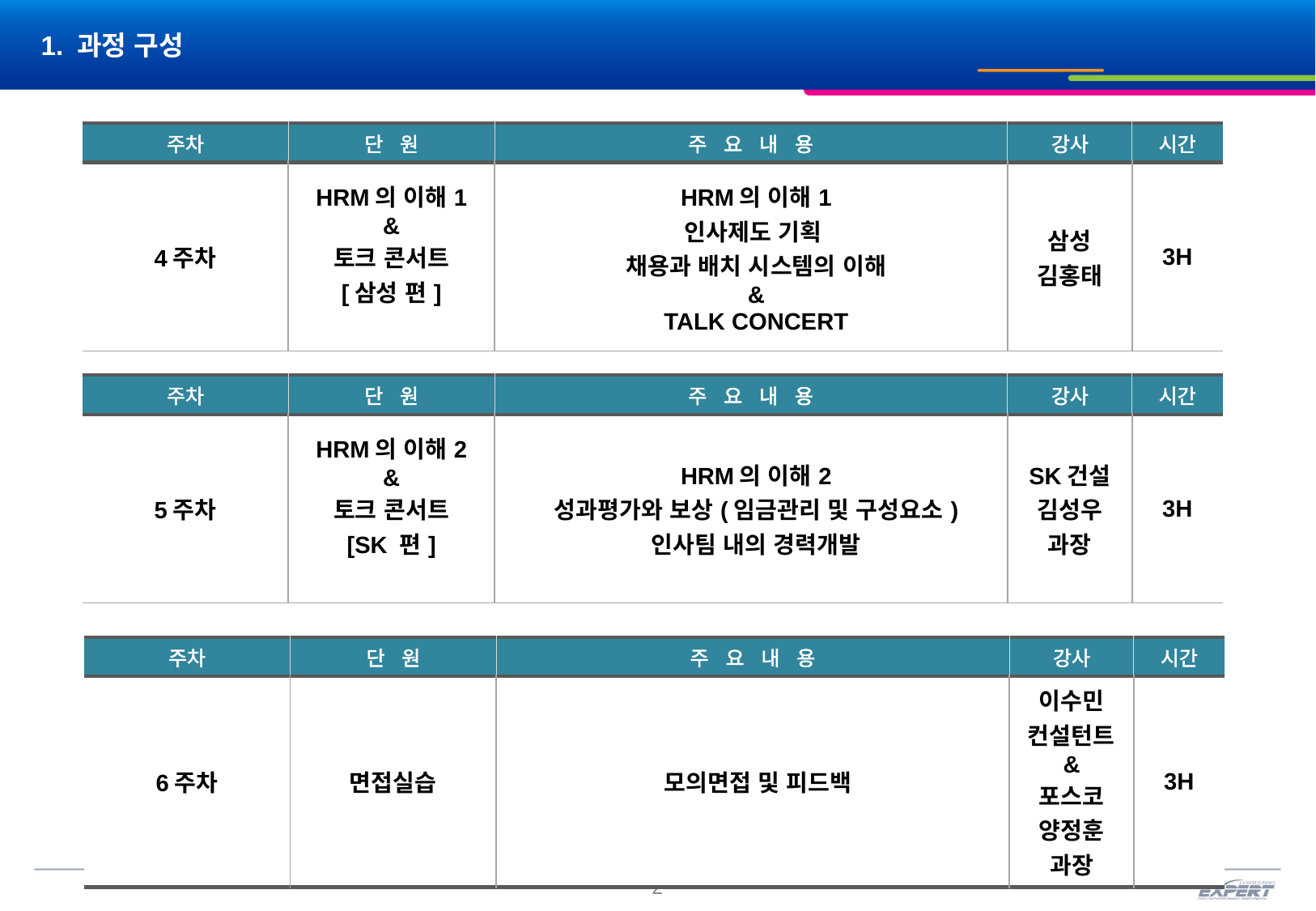

# 1. 과정 구성
| 주차 | 단 원 | 주 요 내 용 | 강사 | 시간 |
| --- | --- | --- | --- | --- |
| 4주차 | HRM의 이해1 & 토크 콘서트 [삼성 편] | HRM의 이해1 인사제도 기획 채용과 배치 시스템의 이해 & TALK CONCERT | 삼성 김홍태 | 3H |
| 주차 | 단 원 | 주 요 내 용 | 강사 | 시간 |
| --- | --- | --- | --- | --- |
| 5주차 | HRM의 이해2 & 토크 콘서트 [SK 편] | HRM의 이해2 성과평가와 보상(임금관리 및 구성요소) 인사팀 내의 경력개발 | SK건설 김성우 과장 | 3H |
| 주차 | 단 원 | 주 요 내 용 | 강사 | 시간 |
| --- | --- | --- | --- | --- |
| 6주차 | 면접실습 | 모의면접 및 피드백 | 이수민 컨설턴트 & 포스코 양정훈 과장 | 3H |